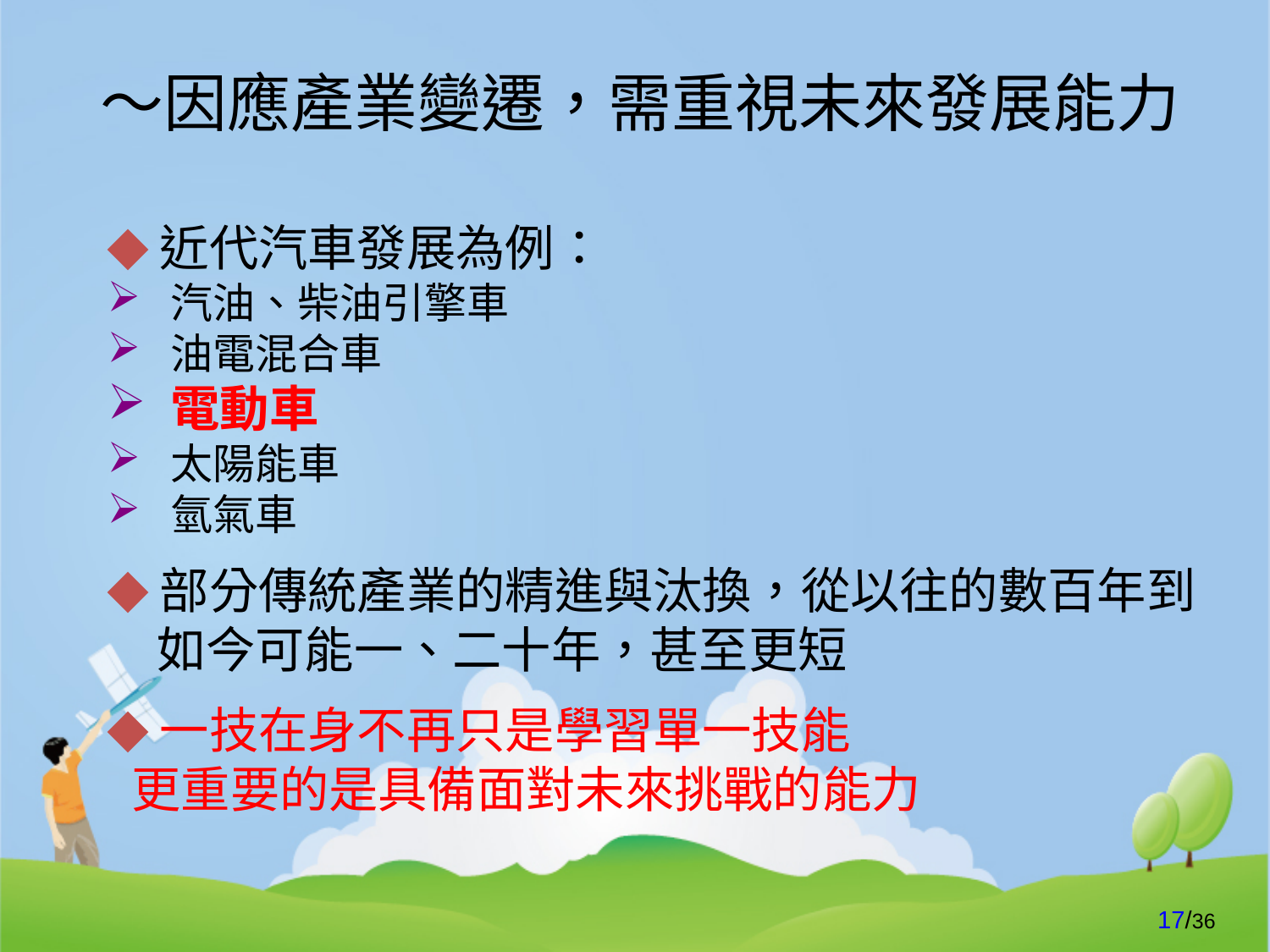

# ～因應產業變遷，需重視未來發展能力
◆近代汽車發展為例：
汽油、柴油引擎車
油電混合車
電動車
太陽能車
氫氣車
◆部分傳統產業的精進與汰換，從以往的數百年到如今可能一、二十年，甚至更短
◆一技在身不再只是學習單一技能
更重要的是具備面對未來挑戰的能力